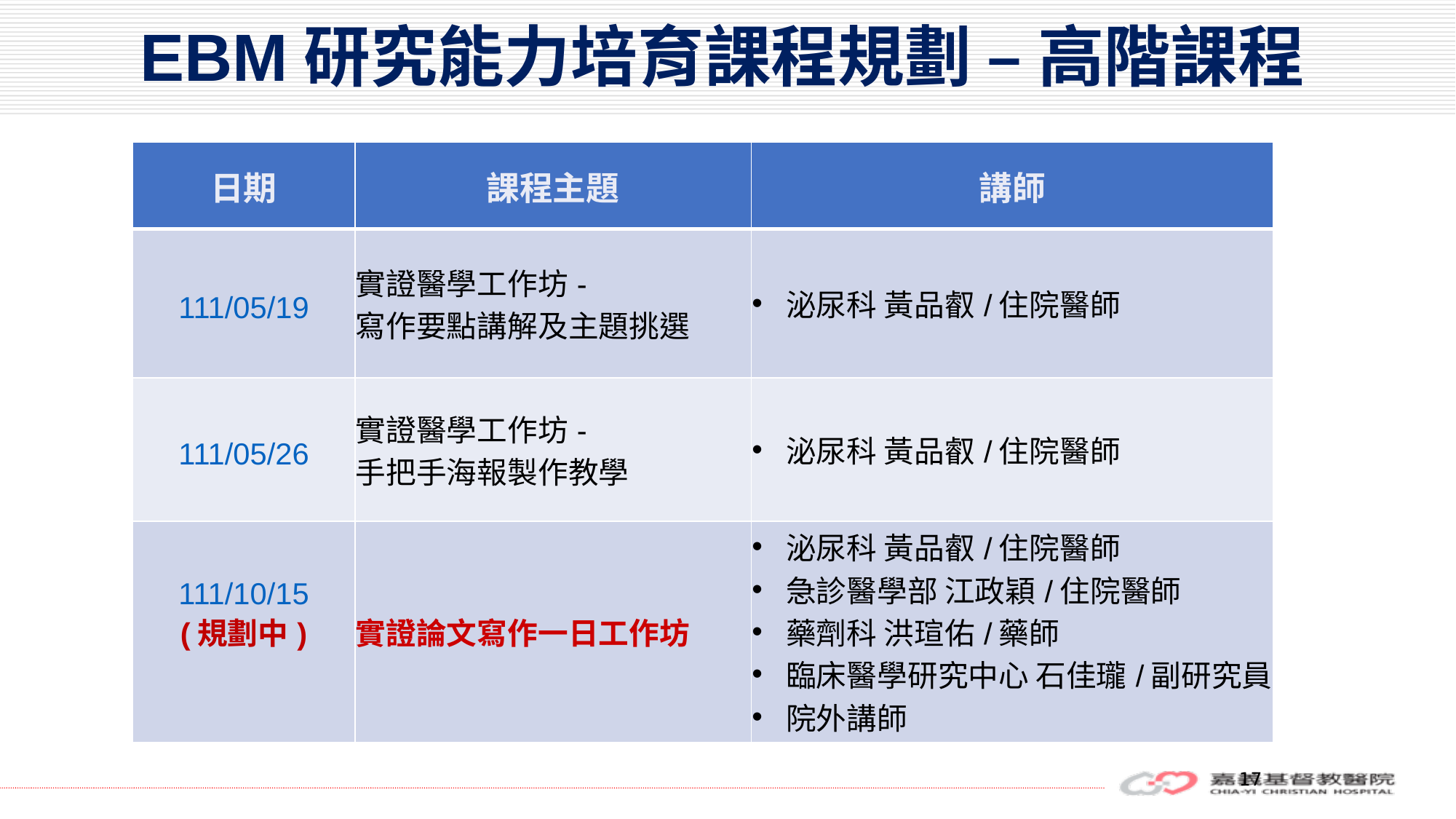

# EBM研究能力培育課程規劃 – 高階課程
| 日期 | 課程主題 | 講師 |
| --- | --- | --- |
| 111/05/19 | 實證醫學工作坊- 寫作要點講解及主題挑選 | 泌尿科 黃品叡/住院醫師 |
| 111/05/26 | 實證醫學工作坊- 手把手海報製作教學 | 泌尿科 黃品叡/住院醫師 |
| 111/10/15 (規劃中) | 實證論文寫作一日工作坊 | 泌尿科 黃品叡/住院醫師 急診醫學部 江政穎/住院醫師 藥劑科 洪瑄佑/藥師 臨床醫學研究中心 石佳瓏/副研究員 院外講師 |
17